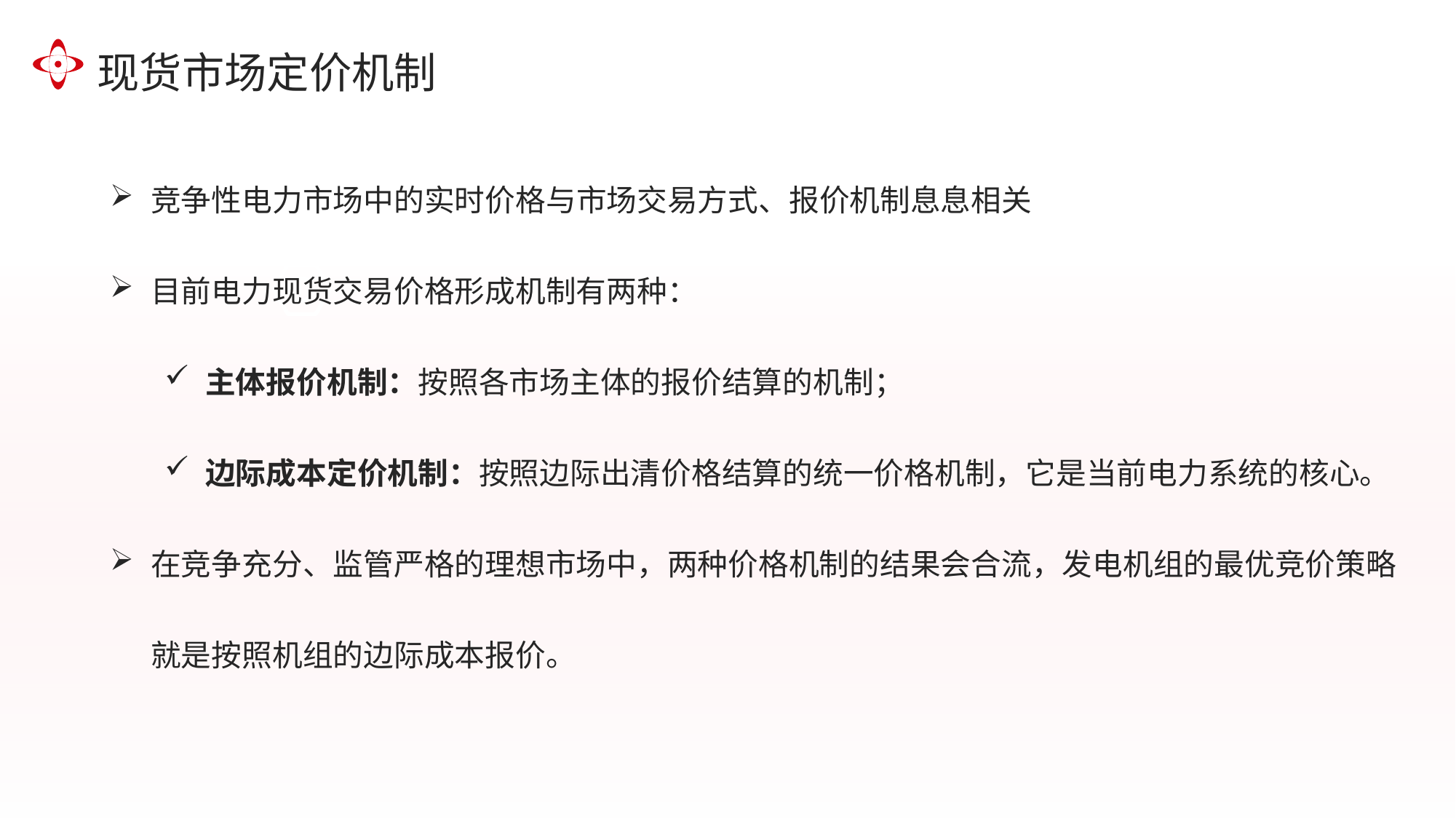

现货市场定价机制

竞争性电力市场中的实时价格与市场交易方式、报价机制息息相关
目前电力现货交易价格形成机制有两种：
主体报价机制：按照各市场主体的报价结算的机制；
边际成本定价机制：按照边际出清价格结算的统一价格机制，它是当前电力系统的核心。
在竞争充分、监管严格的理想市场中，两种价格机制的结果会合流，发电机组的最优竞价策略就是按照机组的边际成本报价。